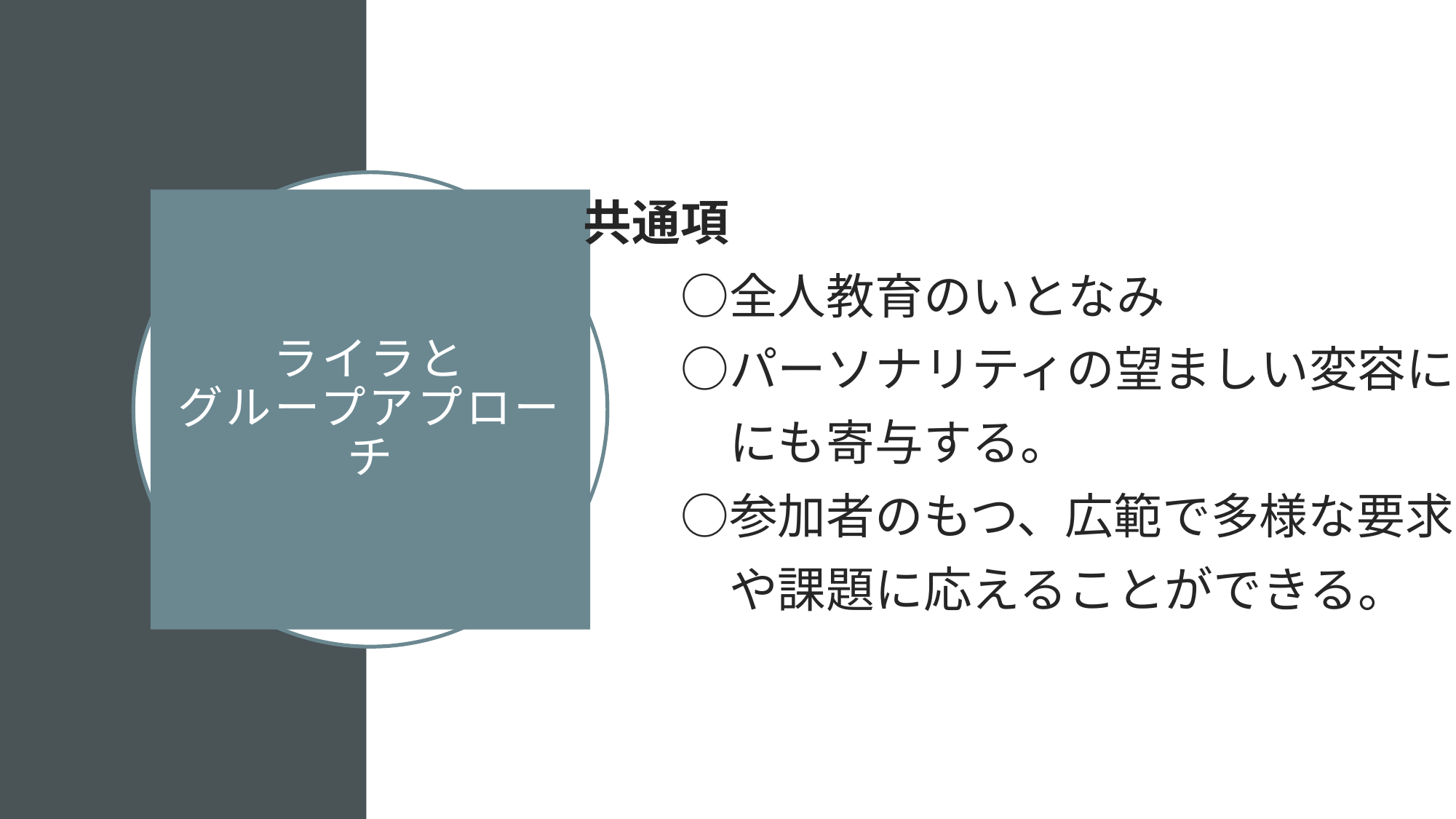

共通項
　　○全人教育のいとなみ
　　○パーソナリティの望ましい変容に
　　　にも寄与する。
　　○参加者のもつ、広範で多様な要求
　　　や課題に応えることができる。

# ライラと グループアプローチ